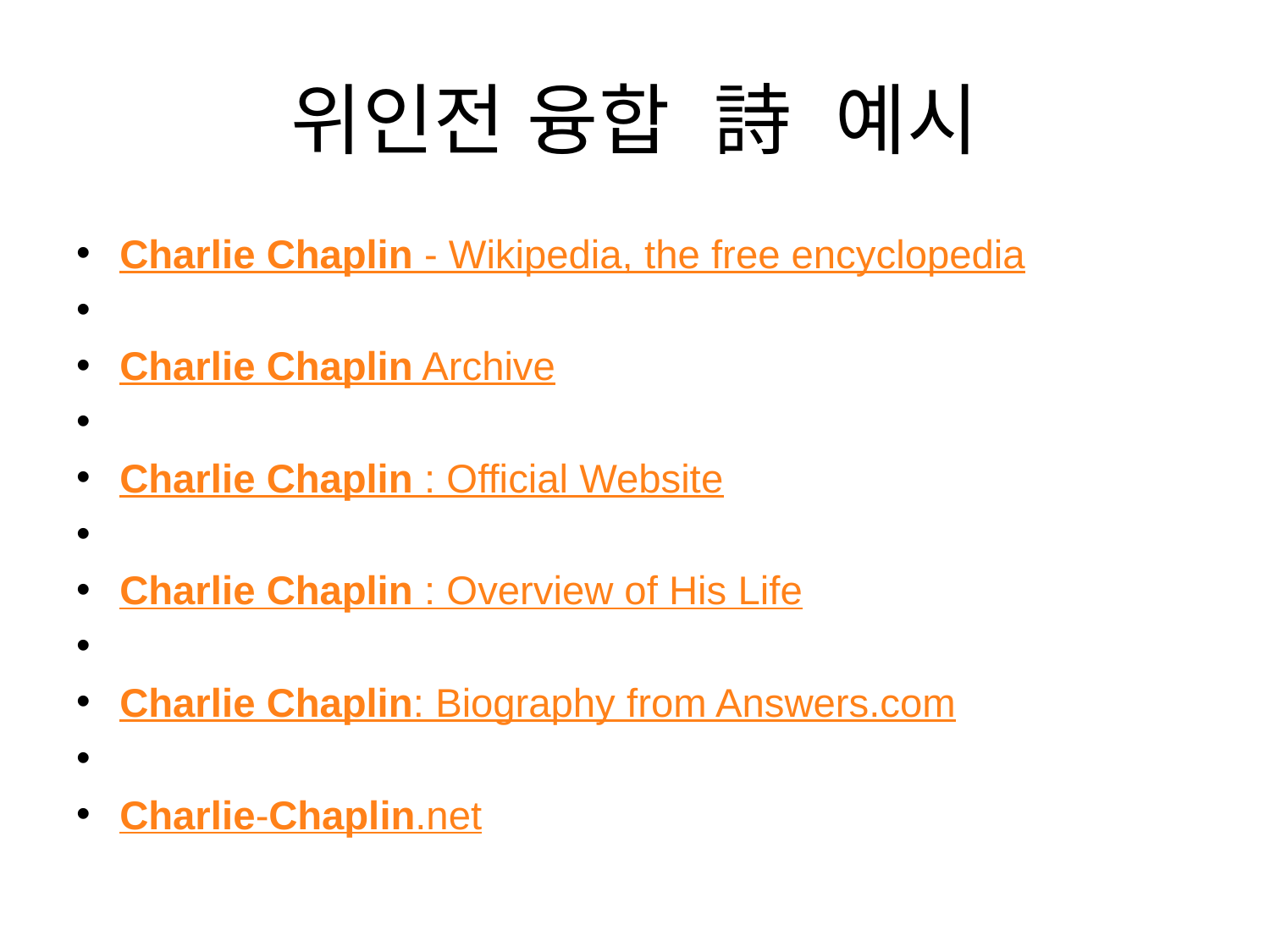

# 위인전 융합  詩  예시
Charlie Chaplin - Wikipedia, the free encyclopedia

Charlie Chaplin Archive

Charlie Chaplin : Official Website

Charlie Chaplin : Overview of His Life

Charlie Chaplin: Biography from Answers.com

Charlie-Chaplin.net